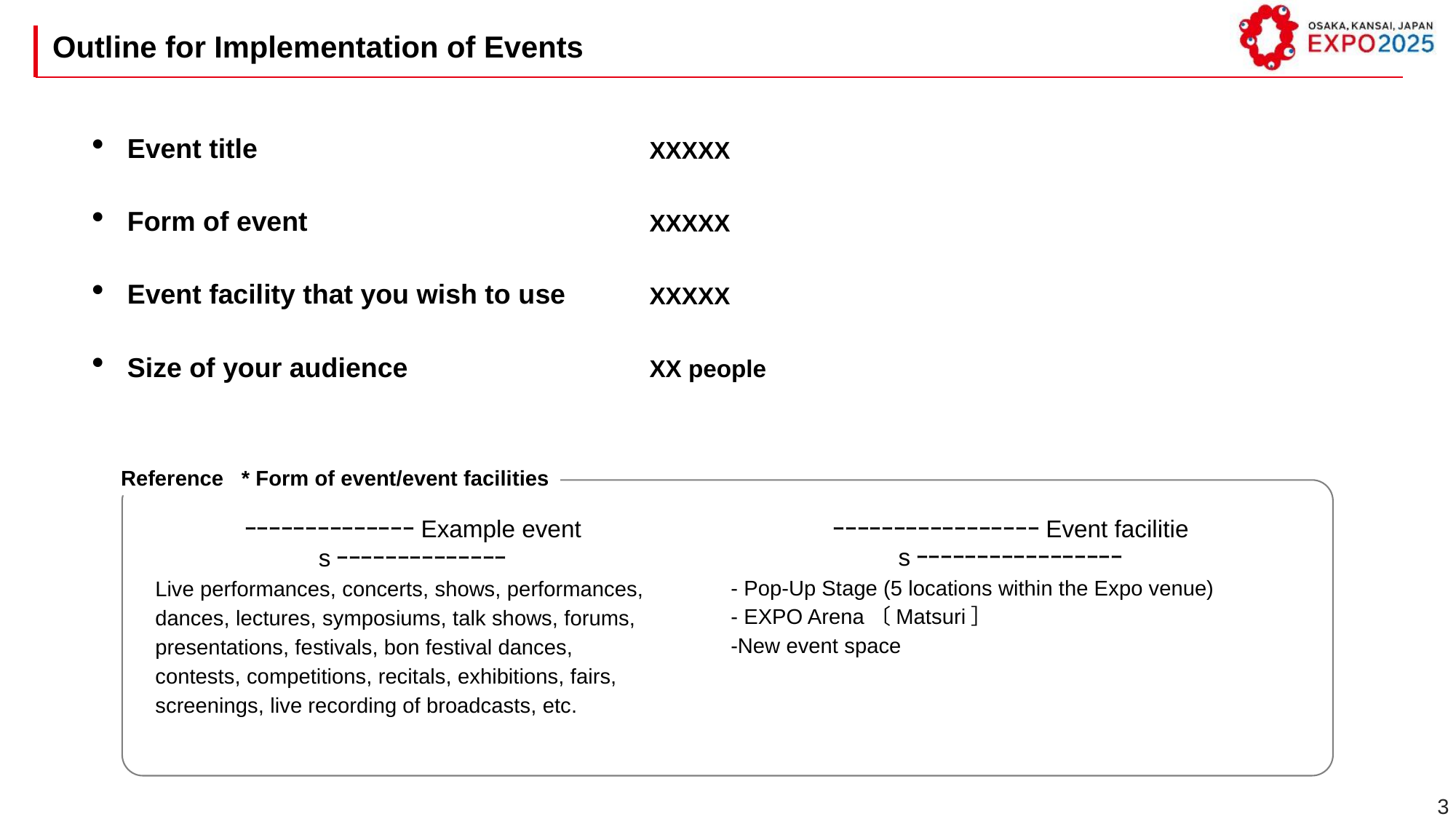

Outline for Implementation of Events
Event title

Form of event

Event facility that you wish to use

Size of your audience
XXXXX

XXXXX

XXXXX

XX people
Reference   * Form of event/event facilities

ｰｰｰｰｰｰｰｰｰｰｰｰｰｰExample eventsｰｰｰｰｰｰｰｰｰｰｰｰｰｰ
Live performances, concerts, shows, performances, dances, lectures, symposiums, talk shows, forums, presentations, festivals, bon festival dances,  contests, competitions, recitals, exhibitions, fairs, screenings, live recording of broadcasts, etc.
ｰｰｰｰｰｰｰｰｰｰｰｰｰｰｰｰｰEvent facilitiesｰｰｰｰｰｰｰｰｰｰｰｰｰｰｰｰｰ
- Pop-Up Stage (5 locations within the Expo venue)
- EXPO Arena〔Matsuri］
-New event space
3